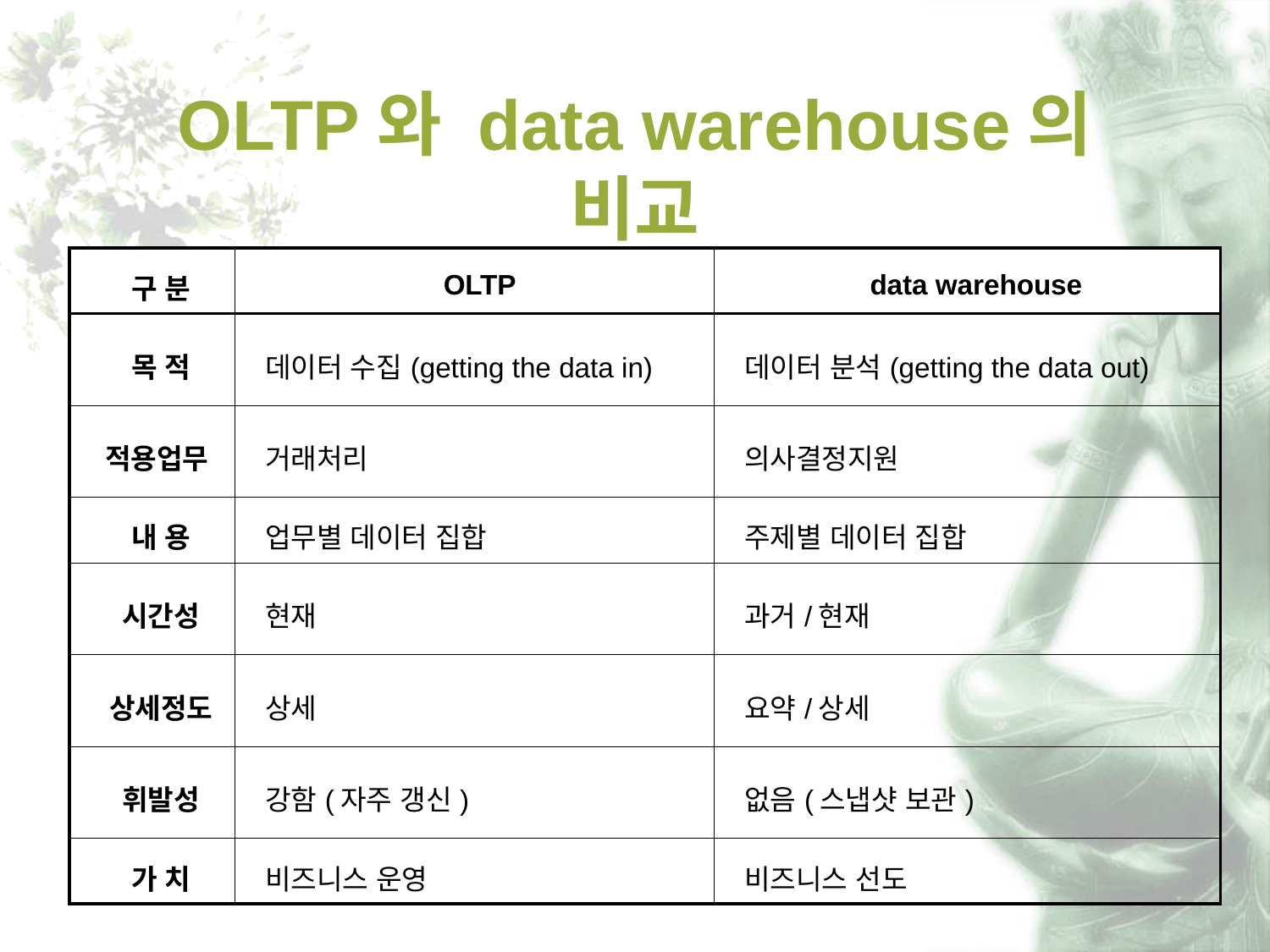

# OLTP와 data warehouse의 비교
| 구 분 | OLTP | data warehouse |
| --- | --- | --- |
| 목 적 | 데이터 수집(getting the data in) | 데이터 분석(getting the data out) |
| 적용업무 | 거래처리 | 의사결정지원 |
| 내 용 | 업무별 데이터 집합 | 주제별 데이터 집합 |
| 시간성 | 현재 | 과거/현재 |
| 상세정도 | 상세 | 요약/상세 |
| 휘발성 | 강함(자주 갱신) | 없음(스냅샷 보관) |
| 가 치 | 비즈니스 운영 | 비즈니스 선도 |